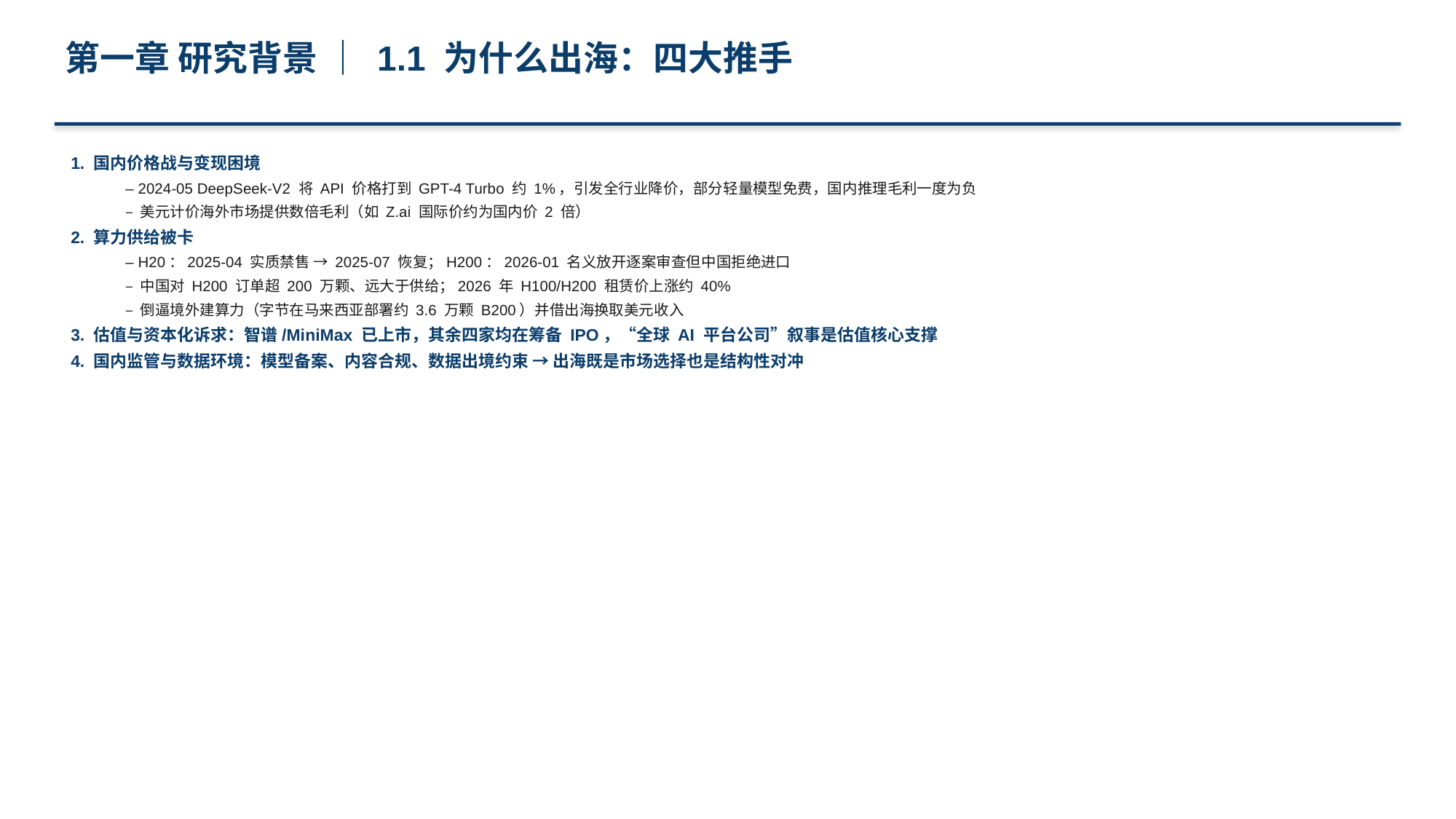

第一章 研究背景 ｜ 1.1 为什么出海：四大推手

1. 国内价格战与变现困境
– 2024-05 DeepSeek-V2 将 API 价格打到 GPT-4 Turbo 约 1%，引发全行业降价，部分轻量模型免费，国内推理毛利一度为负
– 美元计价海外市场提供数倍毛利（如 Z.ai 国际价约为国内价 2 倍）
2. 算力供给被卡
– H20：2025-04 实质禁售 → 2025-07 恢复；H200：2026-01 名义放开逐案审查但中国拒绝进口
– 中国对 H200 订单超 200 万颗、远大于供给；2026 年 H100/H200 租赁价上涨约 40%
– 倒逼境外建算力（字节在马来西亚部署约 3.6 万颗 B200）并借出海换取美元收入
3. 估值与资本化诉求：智谱/MiniMax 已上市，其余四家均在筹备 IPO，“全球 AI 平台公司”叙事是估值核心支撑
4. 国内监管与数据环境：模型备案、内容合规、数据出境约束 → 出海既是市场选择也是结构性对冲